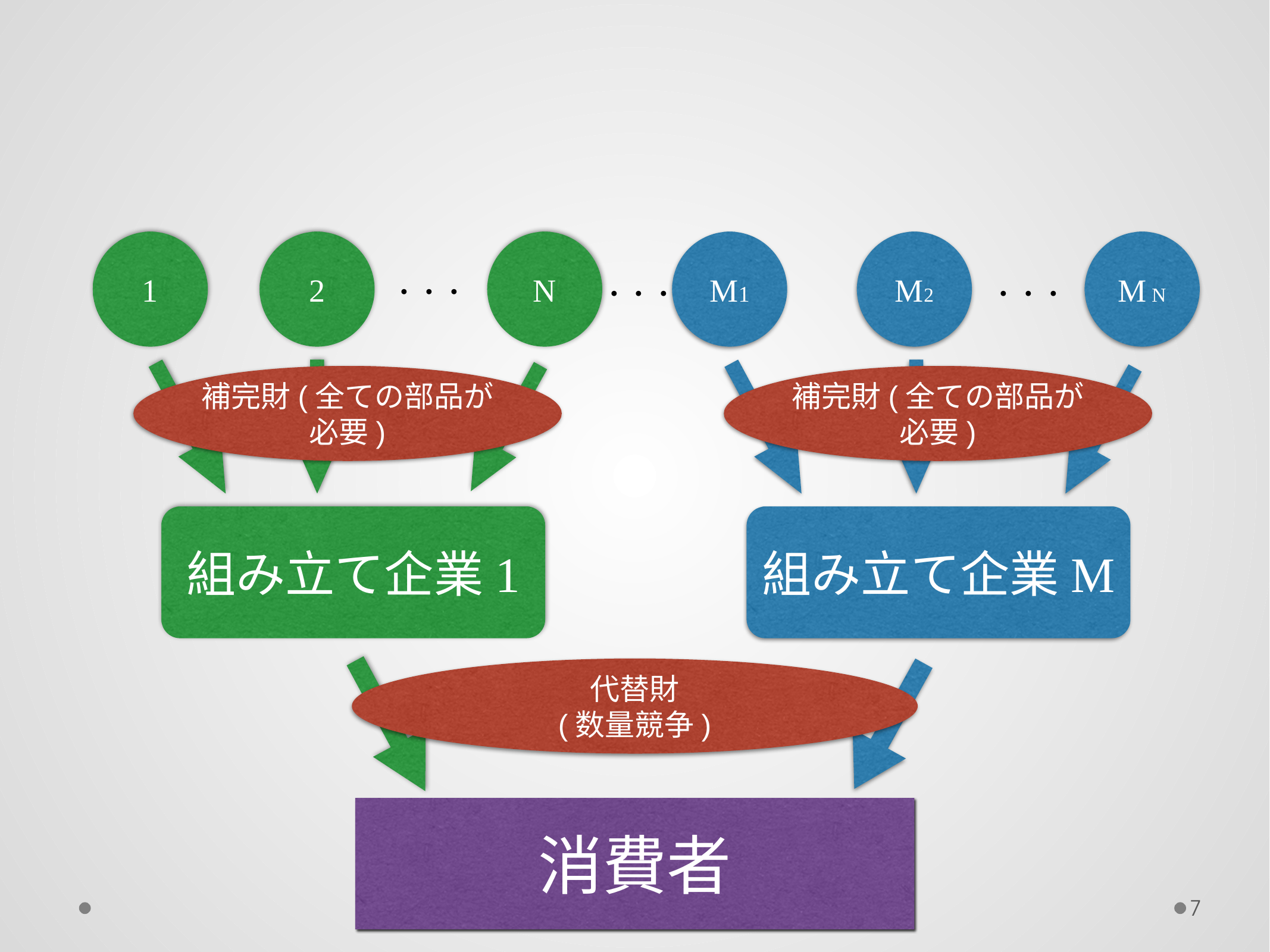

1
2
N
M1
M2
M N
・・・
・・・
・・・
補完財(全ての部品が必要)
補完財(全ての部品が必要)

組み立て企業1
組み立て企業M
代替財
(数量競争)

消費者
7